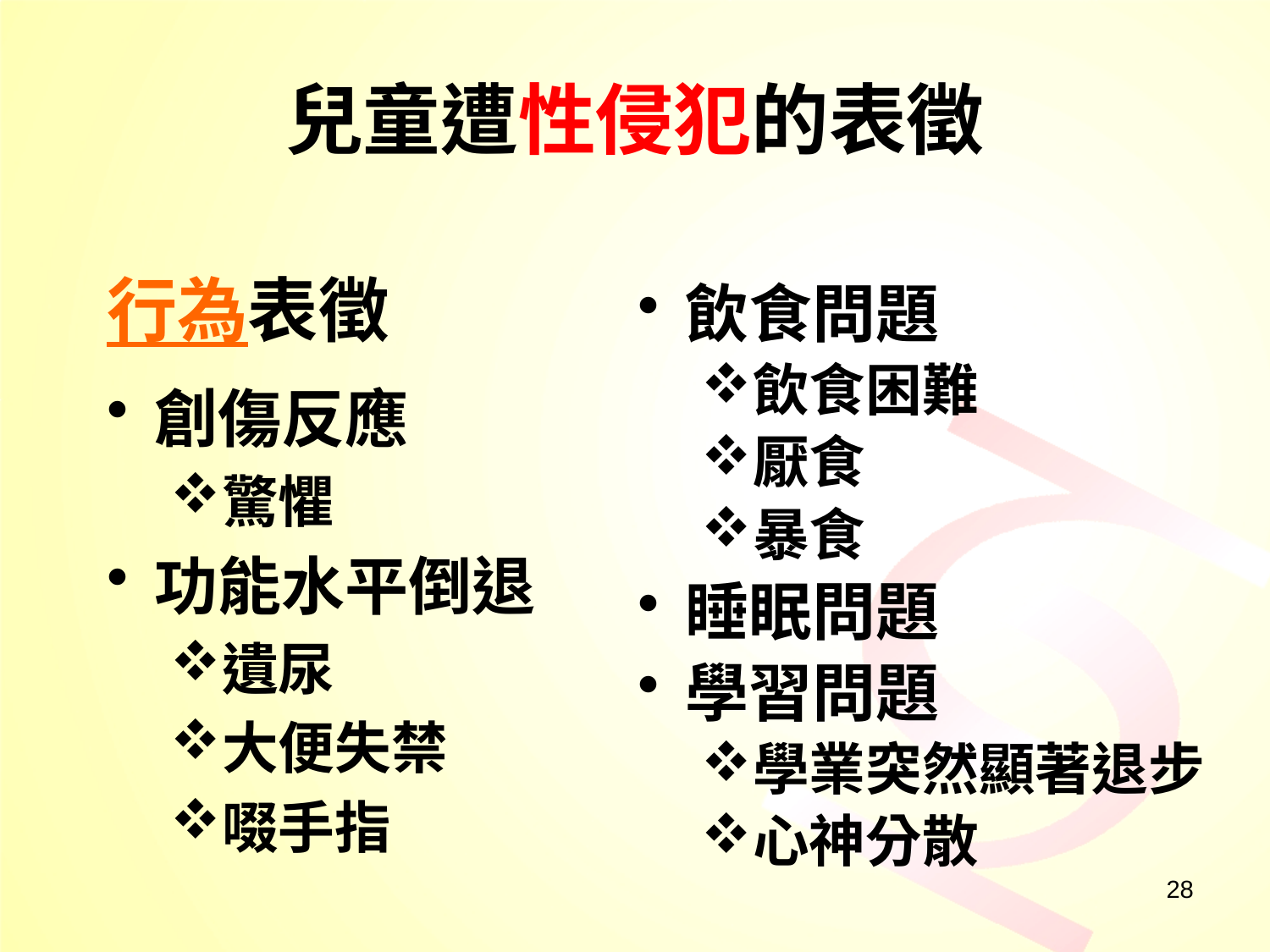

# 兒童遭性侵犯的表徵
行為表徵
創傷反應
驚懼
功能水平倒退
遺尿
大便失禁
啜手指
飲食問題
飲食困難
厭食
暴食
睡眠問題
學習問題
學業突然顯著退步
心神分散

28